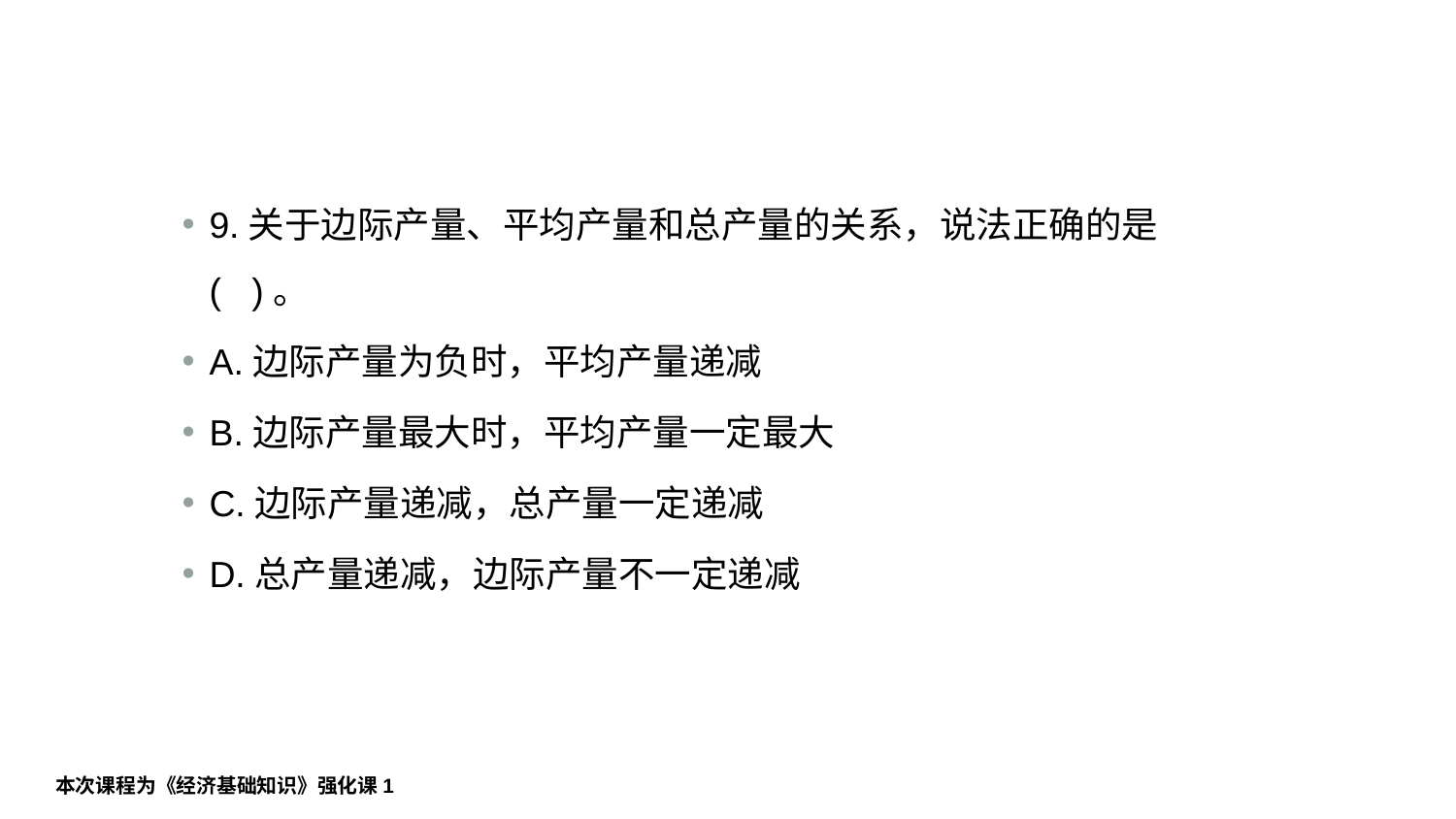

#
9.关于边际产量、平均产量和总产量的关系，说法正确的是(   )。
A.边际产量为负时，平均产量递减
B.边际产量最大时，平均产量一定最大
C.边际产量递减，总产量一定递减
D.总产量递减，边际产量不一定递减